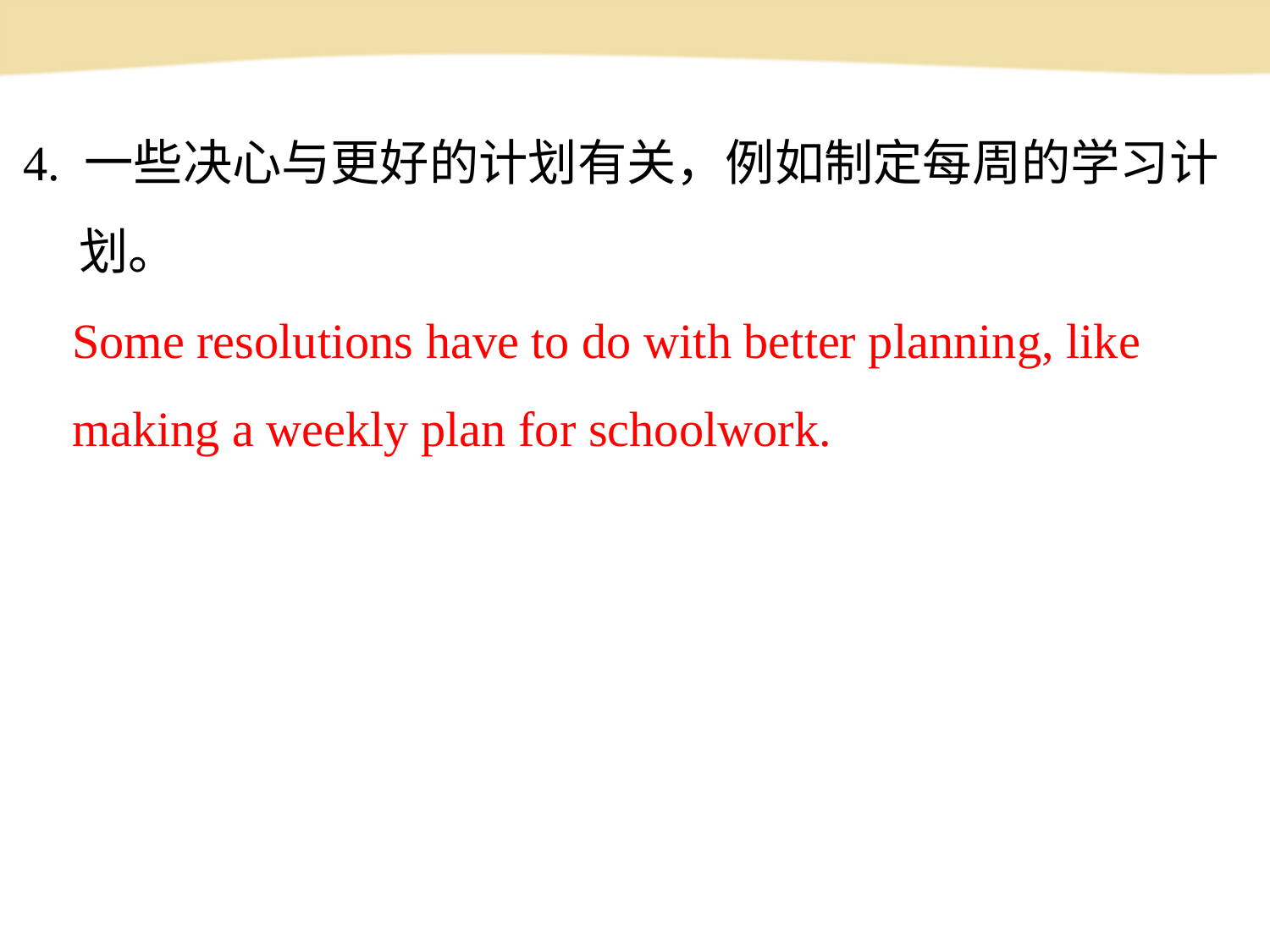

4. 一些决心与更好的计划有关，例如制定每周的学习计
    划。
    Some resolutions have to do with better planning, like
    making a weekly plan for schoolwork.